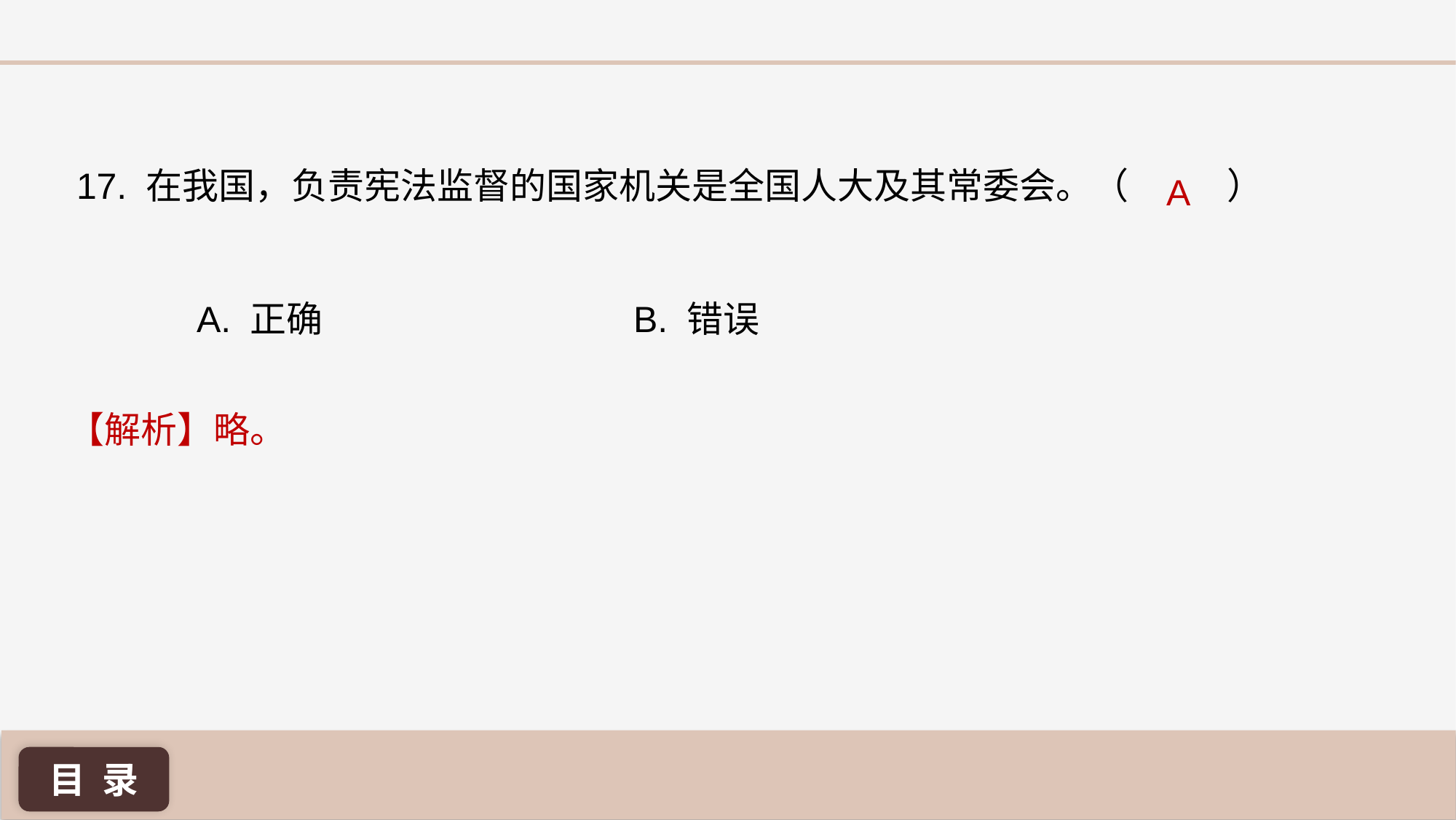

17. 在我国，负责宪法监督的国家机关是全国人大及其常委会。（            ）
A
A. 正确 			B. 错误
【解析】略。